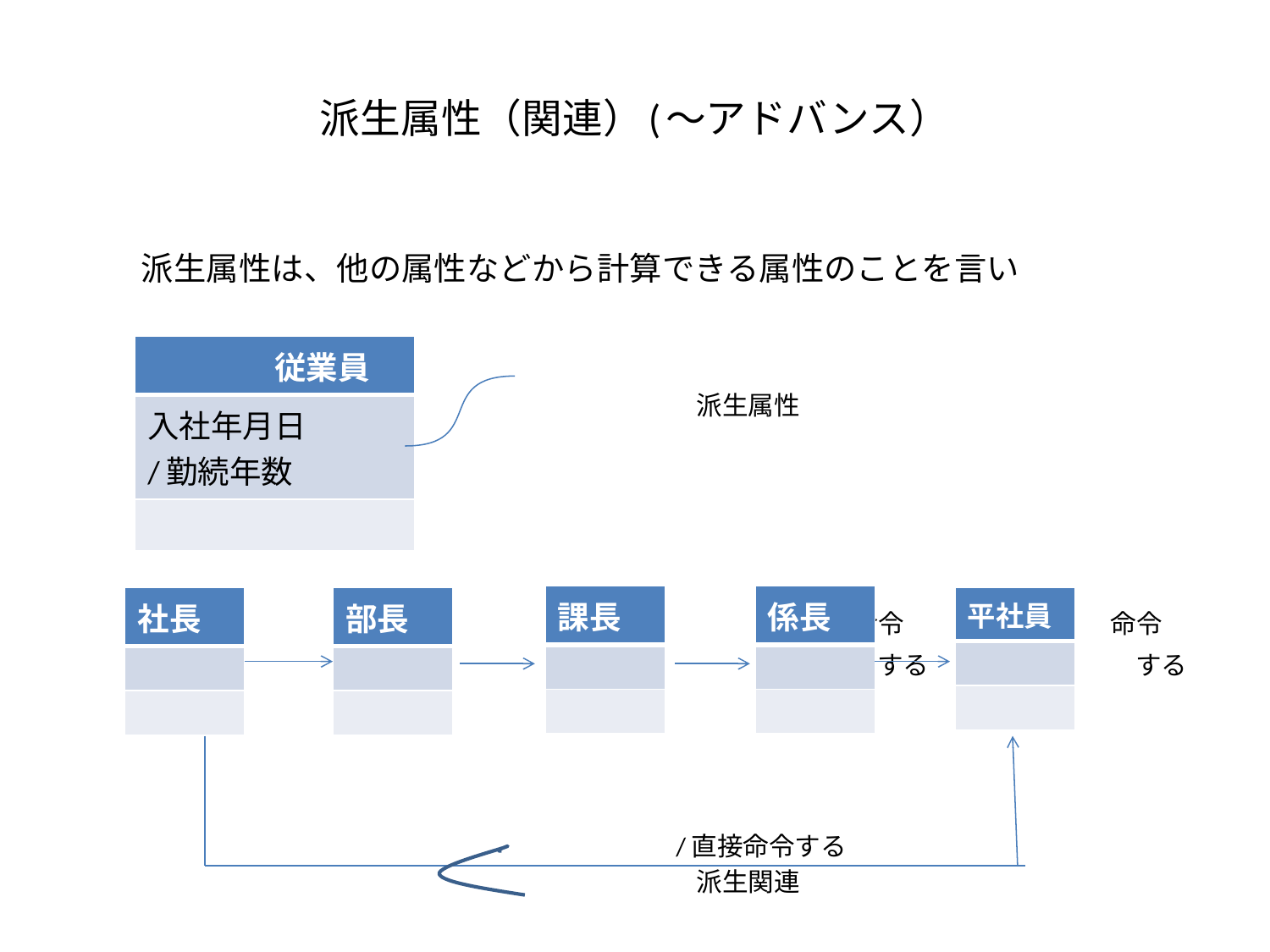

# 派生属性（関連）(～アドバンス）
　　派生属性は、他の属性などから計算できる属性のことを言い
　　　　　　　　　　　　　　　　　　　　　　　　派生属性

　　　　　命令　　　　　　　　命令　　　　　　　　命令　　　　　　　　命令
　　　　　　　　　　する　　　　　　　　する　　　　　　　　　する　　　　　　　　する

　　　　　　　　　　　　　　　　　　　　　　　/直接命令する
　　　　　　　　　　　　　　　　　　　　　　　　派生関連

| 従業員 |
| --- |
| 入社年月日 /勤続年数 |
|  |
| 課長 |
| --- |
|  |
|  |
| 係長 |
| --- |
|  |
|  |
| 平社員 |
| --- |
|  |
|  |
| 社長 |
| --- |
|  |
|  |
| 部長 |
| --- |
|  |
|  |